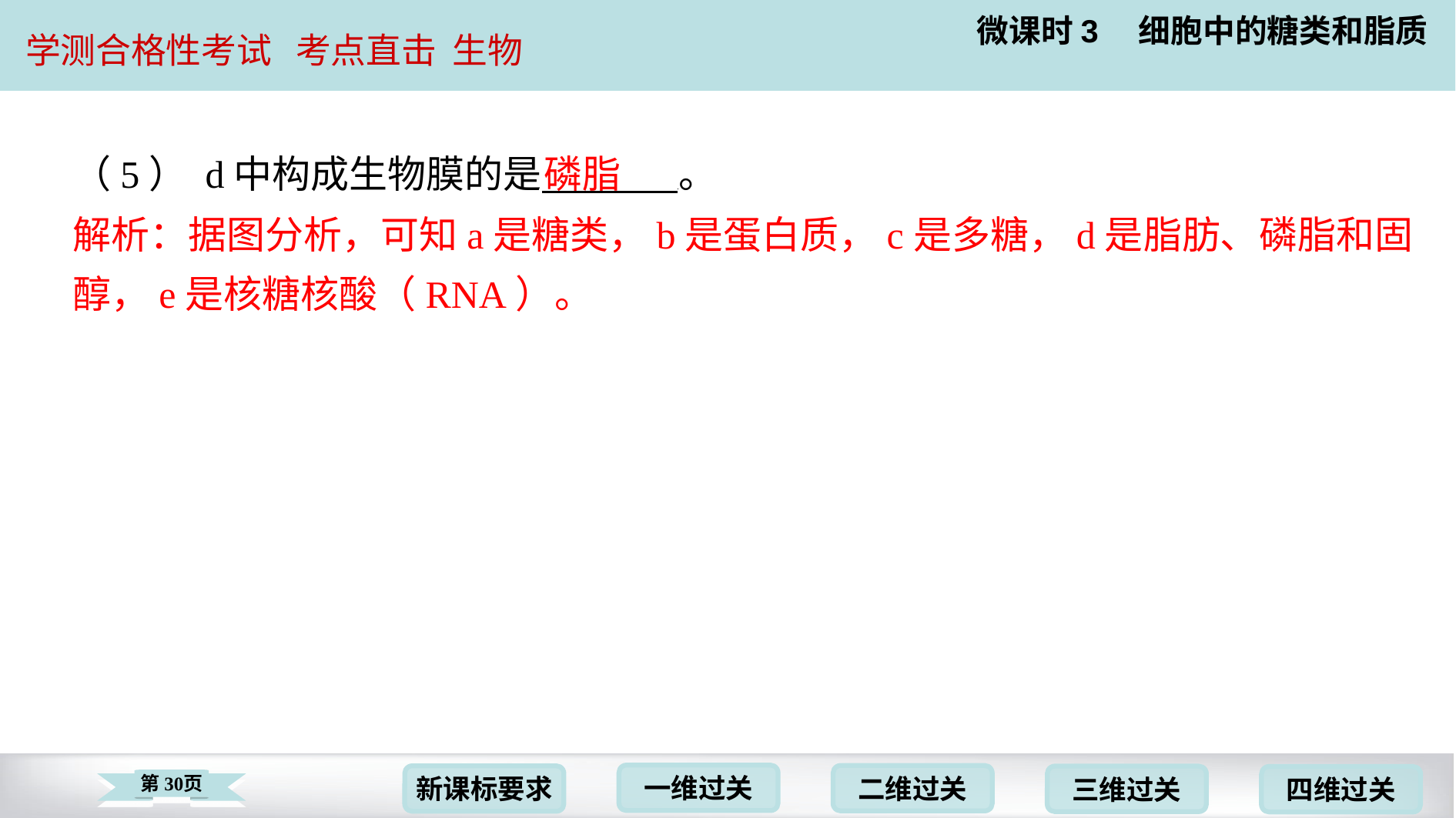

磷脂
（5） d中构成生物膜的是                    ⁠。
解析：据图分析，可知a是糖类，b是蛋白质，c是多糖，d是脂肪、磷脂和固
醇，e是核糖核酸（RNA）。